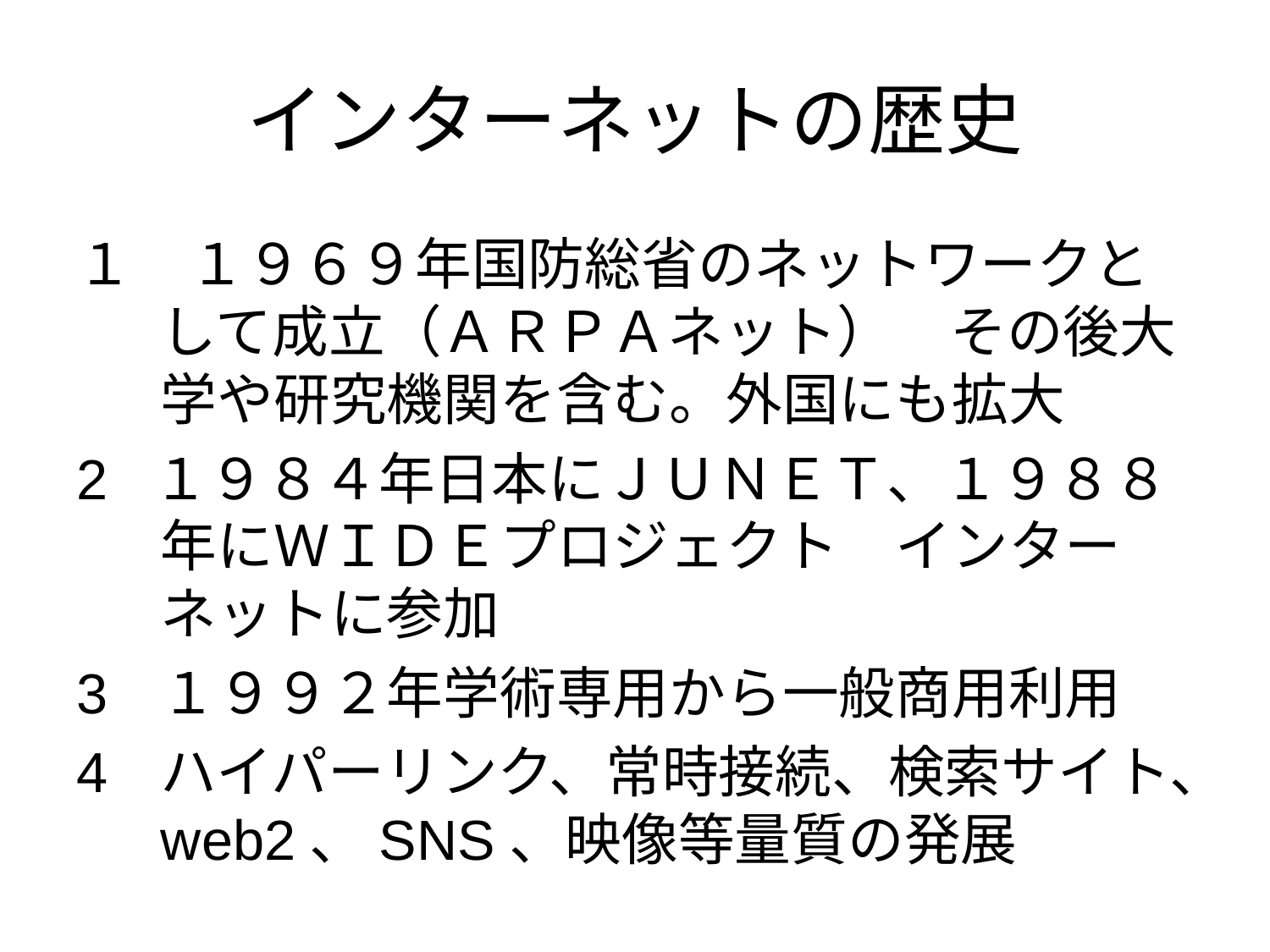

# インターネットの歴史
１　１９６９年国防総省のネットワークとして成立（ＡＲＰＡネット）　その後大学や研究機関を含む。外国にも拡大
2  １９８４年日本にＪＵＮＥＴ、１９８８年にＷＩＤＥプロジェクト　インターネットに参加
１９９２年学術専用から一般商用利用
ハイパーリンク、常時接続、検索サイト、web2、SNS、映像等量質の発展